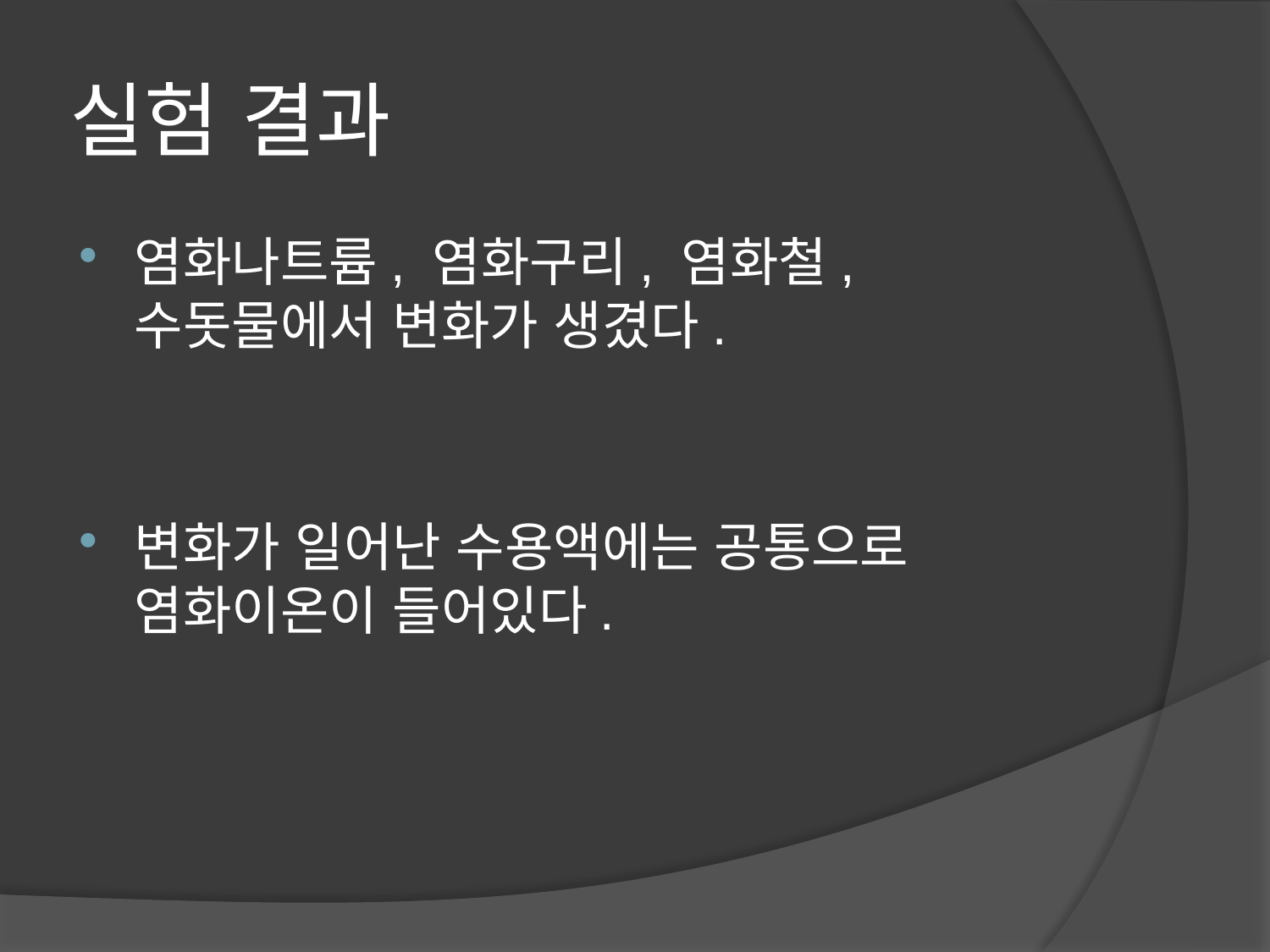

# 실험 결과
염화나트륨, 염화구리, 염화철, 수돗물에서 변화가 생겼다.

변화가 일어난 수용액에는 공통으로 염화이온이 들어있다.